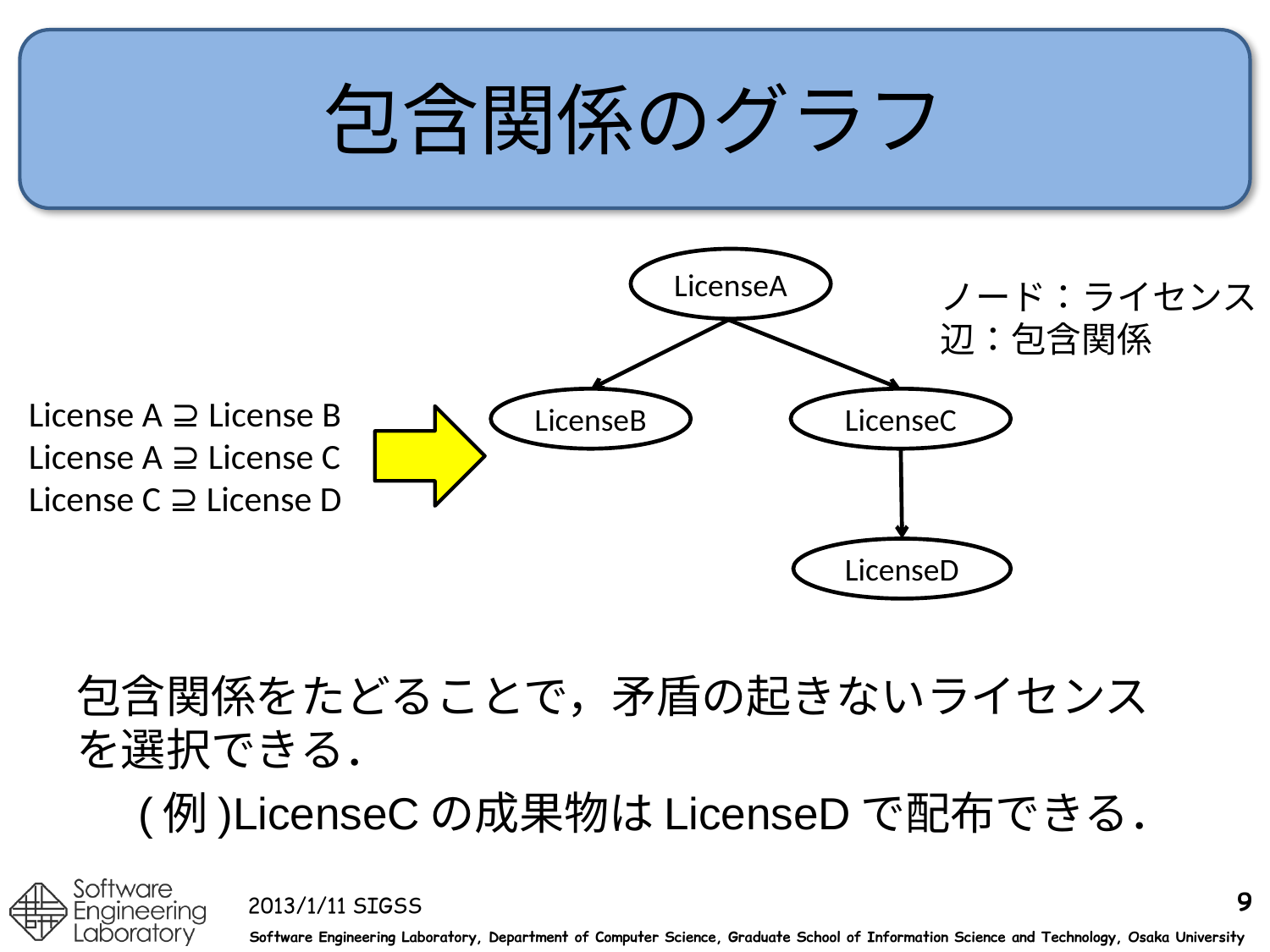

# 包含関係のグラフ

包含関係をたどることで，矛盾の起きないライセンスを選択できる．
(例)LicenseCの成果物はLicenseDで配布できる．
LicenseA
ノード：ライセンス
辺：包含関係
License A ⊇ License B
License A ⊇ License C
License C ⊇ License D
LicenseB
LicenseC

LicenseD
9
2013/1/11 SIGSS